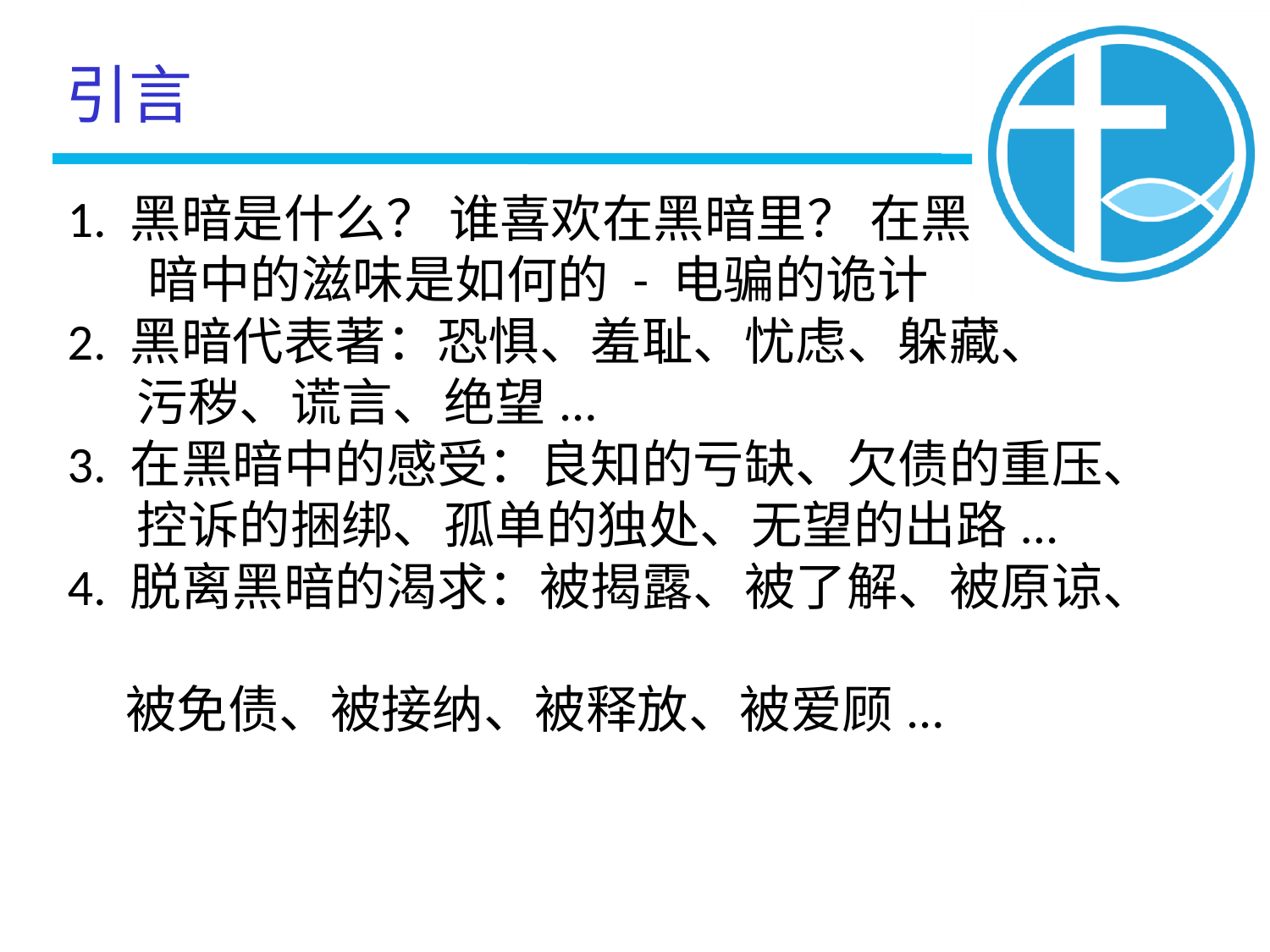

引言
1. 黑暗是什么？ 谁喜欢在黑暗里？ 在黑
      暗中的滋味是如何的 - 电骗的诡计
2. 黑暗代表著：恐惧、羞耻、忧虑、躲藏、
     污秽、谎言、绝望...
3. 在黑暗中的感受：良知的亏缺、欠债的重压、
     控诉的捆绑、孤单的独处、无望的出路...
4. 脱离黑暗的渴求：被揭露、被了解、被原谅、
    被免债、被接纳、被释放、被爱顾...